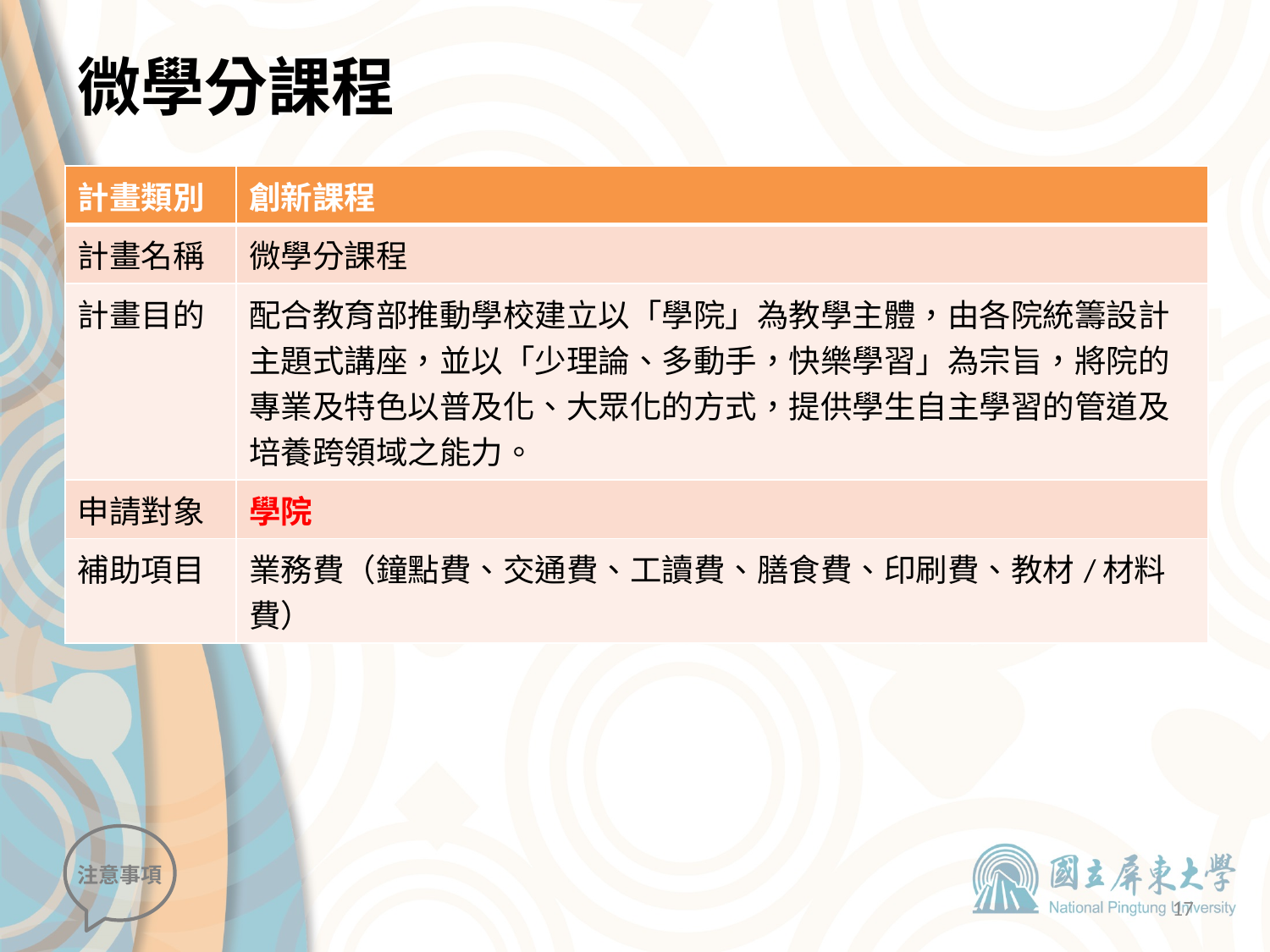

# 微學分課程
| 計畫類別 | 創新課程 |
| --- | --- |
| 計畫名稱 | 微學分課程 |
| 計畫目的 | 配合教育部推動學校建立以「學院」為教學主體，由各院統籌設計主題式講座，並以「少理論、多動手，快樂學習」為宗旨，將院的專業及特色以普及化、大眾化的方式，提供學生自主學習的管道及培養跨領域之能力。 |
| 申請對象 | 學院 |
| 補助項目 | 業務費（鐘點費、交通費、工讀費、膳食費、印刷費、教材/材料費） |

注意事項
17